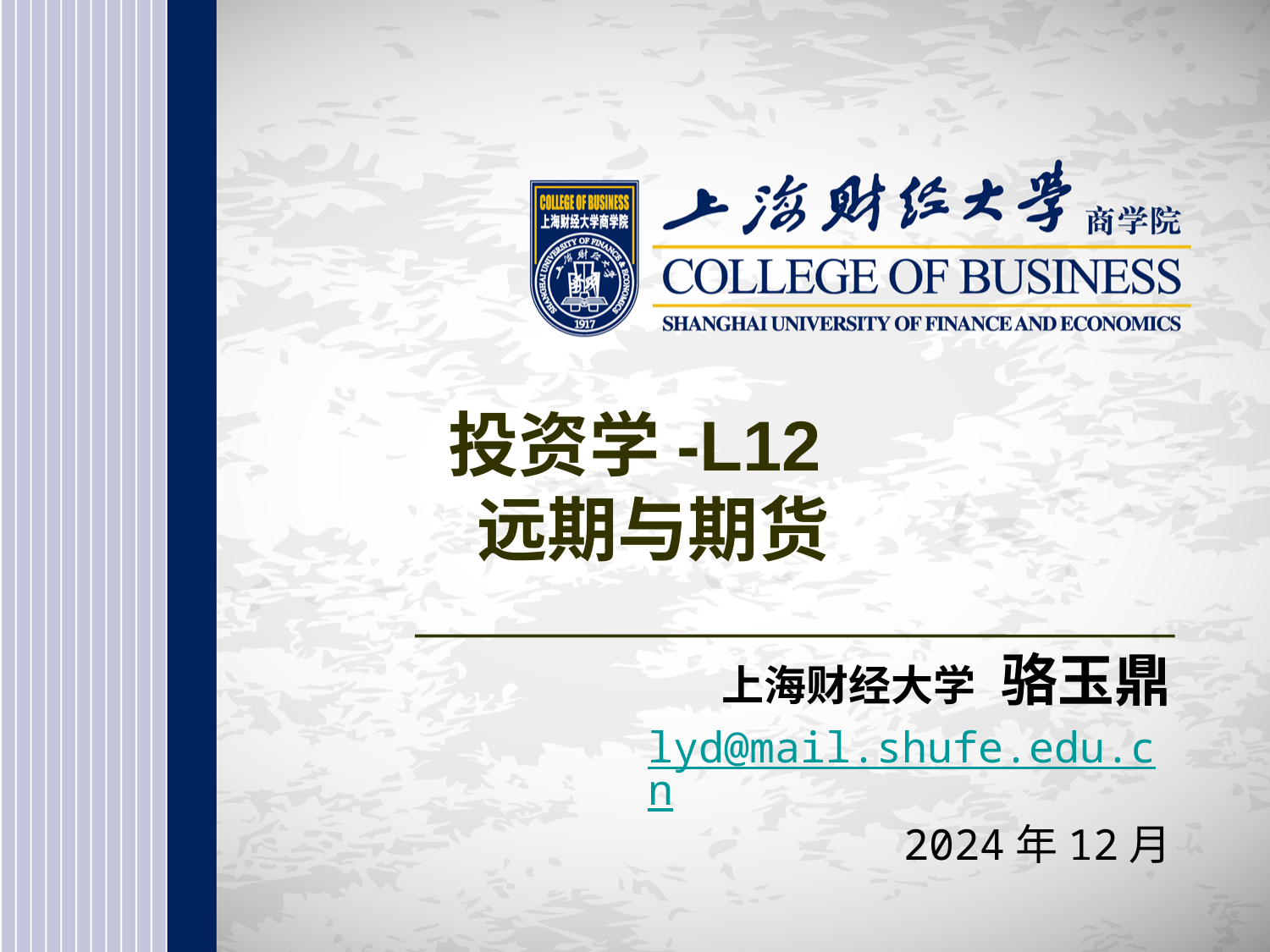

# 投资学-L12 远期与期货

上海财经大学  骆玉鼎
lyd@mail.shufe.edu.cn
2024年12月

1